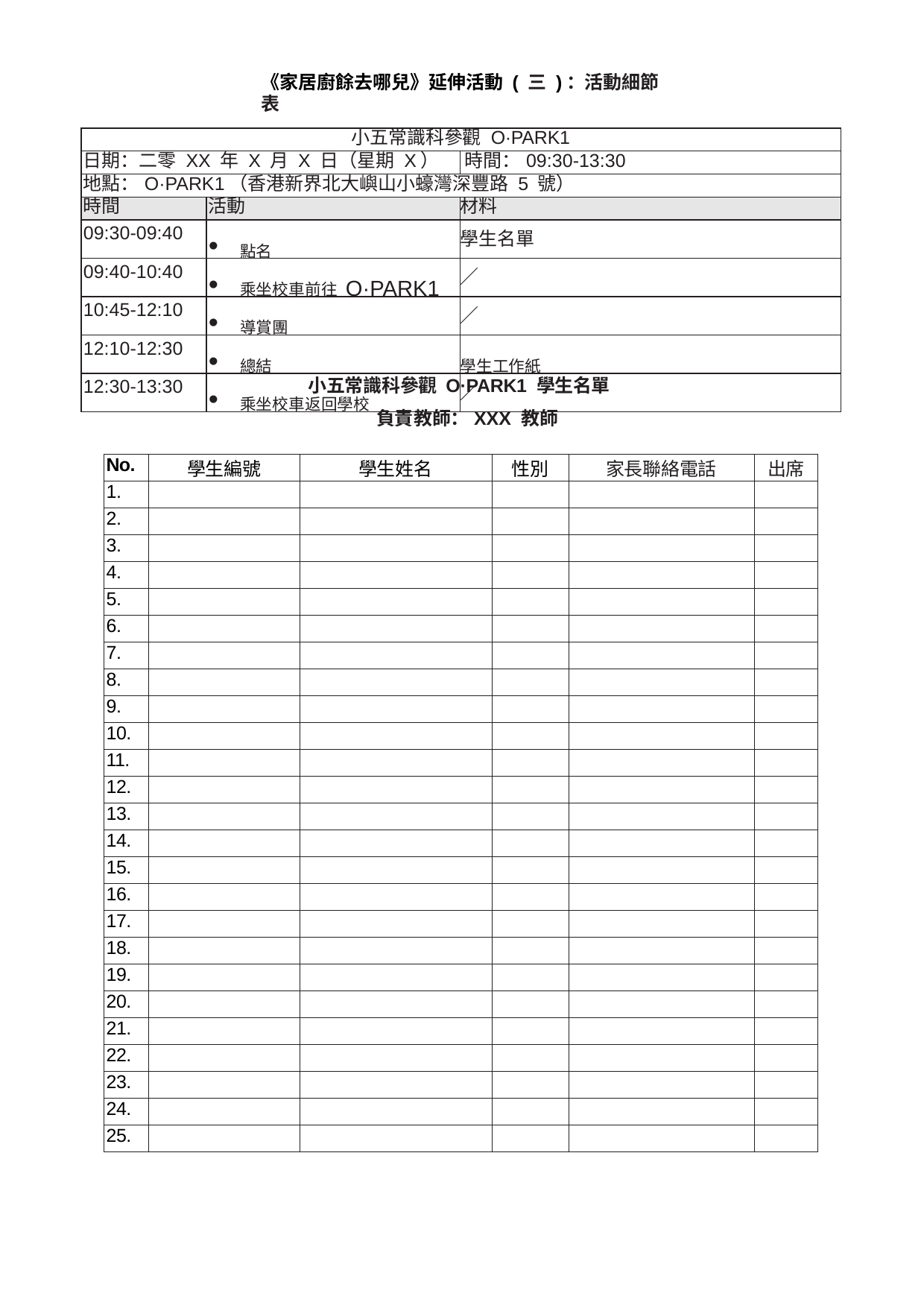

《家居廚餘去哪兒》延伸活動 ( 三 )：活動細節表
| 小五常識科參觀 O·PARK1 |  |  |
| --- | --- | --- |
| 日期：二零 XX 年 X 月 X 日（星期 X） |  | 時間：09:30-13:30 |
| 地點：O·PARK1（香港新界北大嶼山小蠔灣深豐路 5 號） |  |  |
| 時間 | 活動 | 材料 |
| 09:30-09:40 | 點名 | 學生名單 |
| 09:40-10:40 | 乘坐校車前往 O·PARK1 | ／ |
| 10:45-12:10 | 導賞團 | ／ |
| 12:10-12:30 | 總結 | 學生工作紙 |
| 12:30-13:30 | 乘坐校車返回學校 | ／ |
小五常識科參觀 O·PARK1 學生名單負責教師：XXX 教師
| No. | 學生編號 | 學生姓名 | 性別 | 家長聯絡電話 | 出席 |
| --- | --- | --- | --- | --- | --- |
| 1. |  |  |  |  |  |
| 2. |  |  |  |  |  |
| 3. |  |  |  |  |  |
| 4. |  |  |  |  |  |
| 5. |  |  |  |  |  |
| 6. |  |  |  |  |  |
| 7. |  |  |  |  |  |
| 8. |  |  |  |  |  |
| 9. |  |  |  |  |  |
| 10. |  |  |  |  |  |
| 11. |  |  |  |  |  |
| 12. |  |  |  |  |  |
| 13. |  |  |  |  |  |
| 14. |  |  |  |  |  |
| 15. |  |  |  |  |  |
| 16. |  |  |  |  |  |
| 17. |  |  |  |  |  |
| 18. |  |  |  |  |  |
| 19. |  |  |  |  |  |
| 20. |  |  |  |  |  |
| 21. |  |  |  |  |  |
| 22. |  |  |  |  |  |
| 23. |  |  |  |  |  |
| 24. |  |  |  |  |  |
| 25. |  |  |  |  |  |